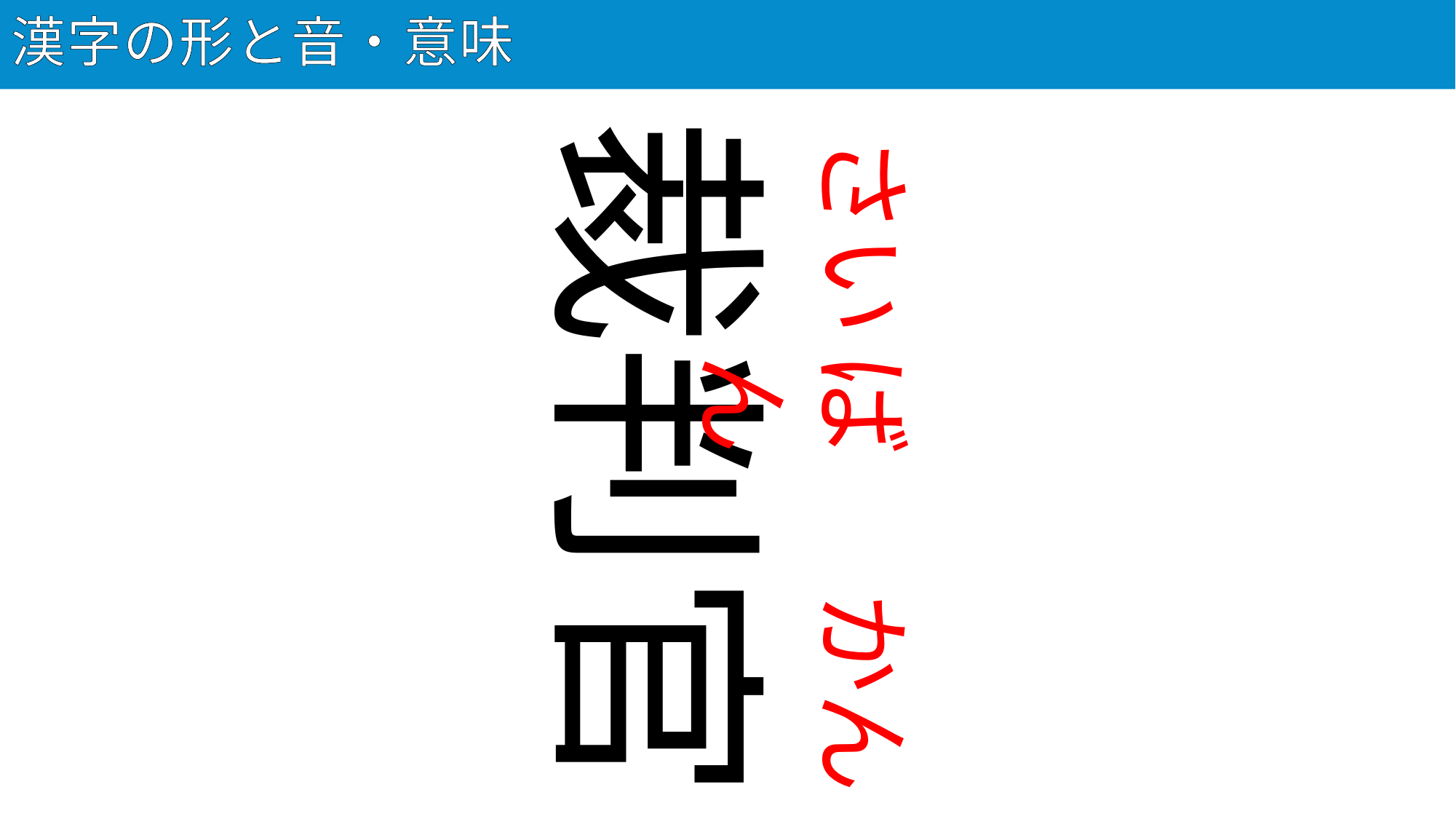

# 漢字の形と音・意味
33
裁判官
さい
ばん
かん